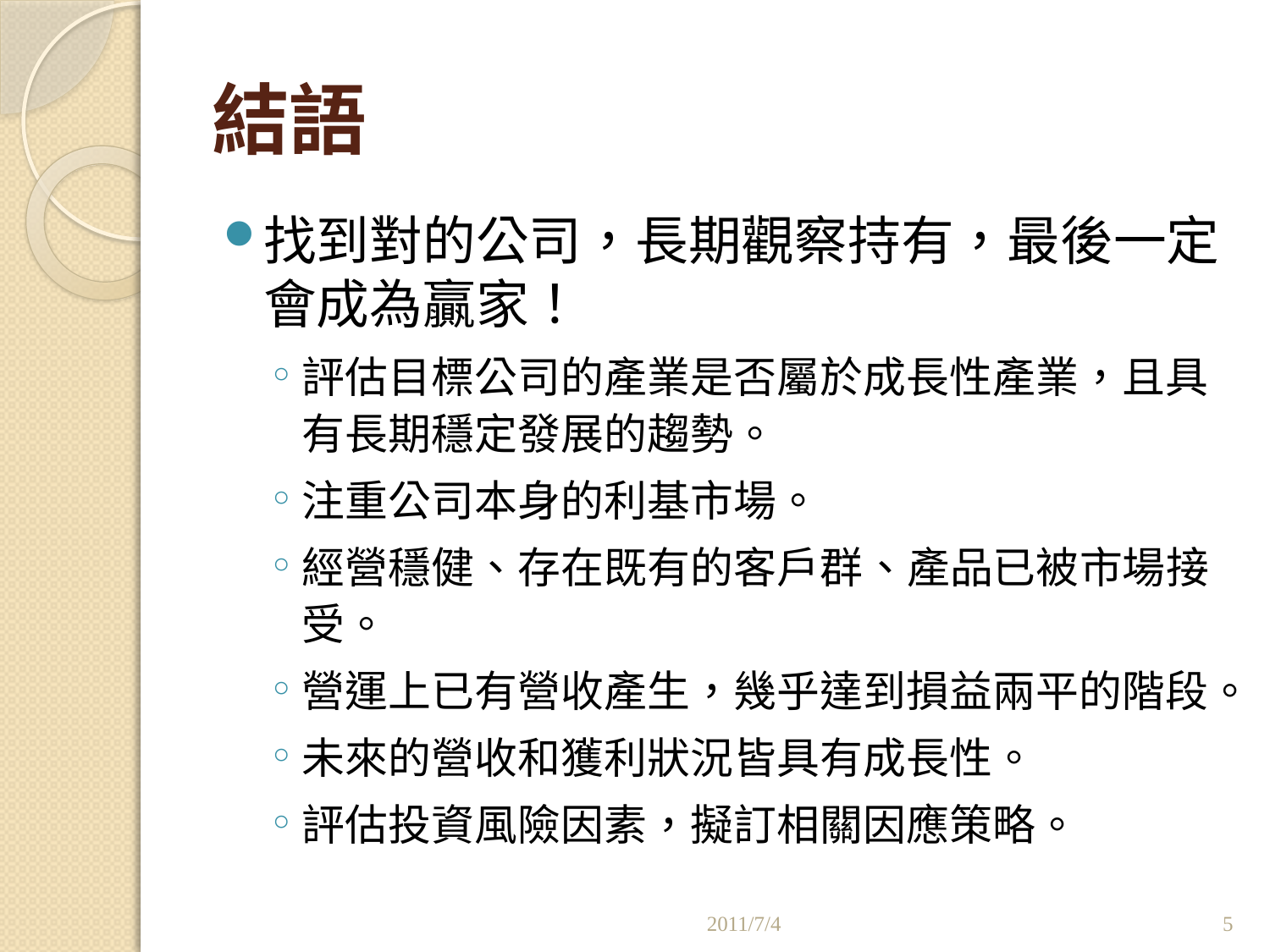

# 結語
找到對的公司，長期觀察持有，最後一定會成為贏家！
評估目標公司的產業是否屬於成長性產業，且具有長期穩定發展的趨勢。
注重公司本身的利基市場。
經營穩健、存在既有的客戶群、產品已被市場接受。
營運上已有營收產生，幾乎達到損益兩平的階段。
未來的營收和獲利狀況皆具有成長性。
評估投資風險因素，擬訂相關因應策略。

2011/7/4
5